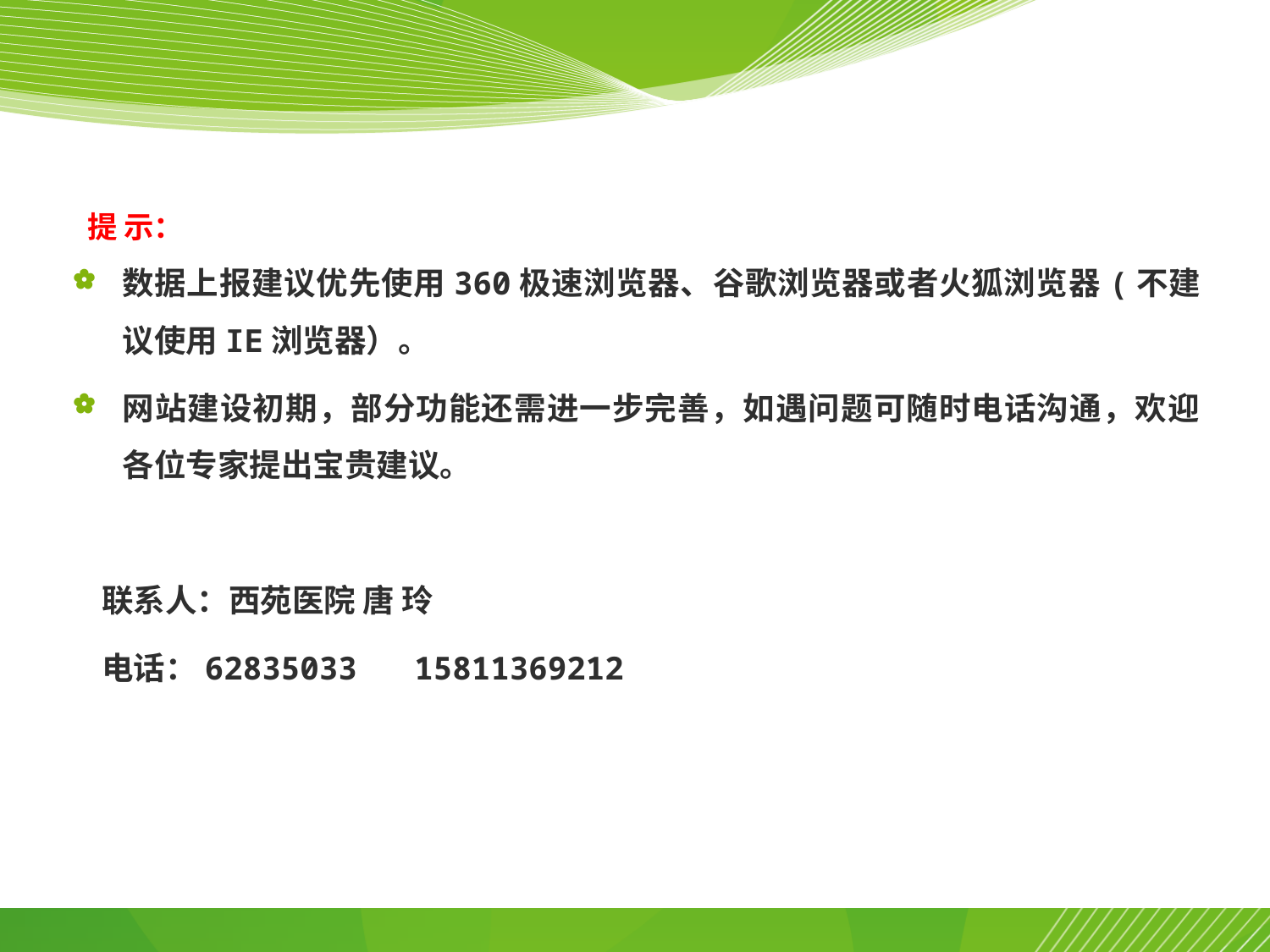

# 提 示：
数据上报建议优先使用360极速浏览器、谷歌浏览器或者火狐浏览器(不建议使用IE浏览器）。
网站建设初期，部分功能还需进一步完善，如遇问题可随时电话沟通，欢迎各位专家提出宝贵建议。

   联系人：西苑医院 唐 玲
   电话：62835033   15811369212